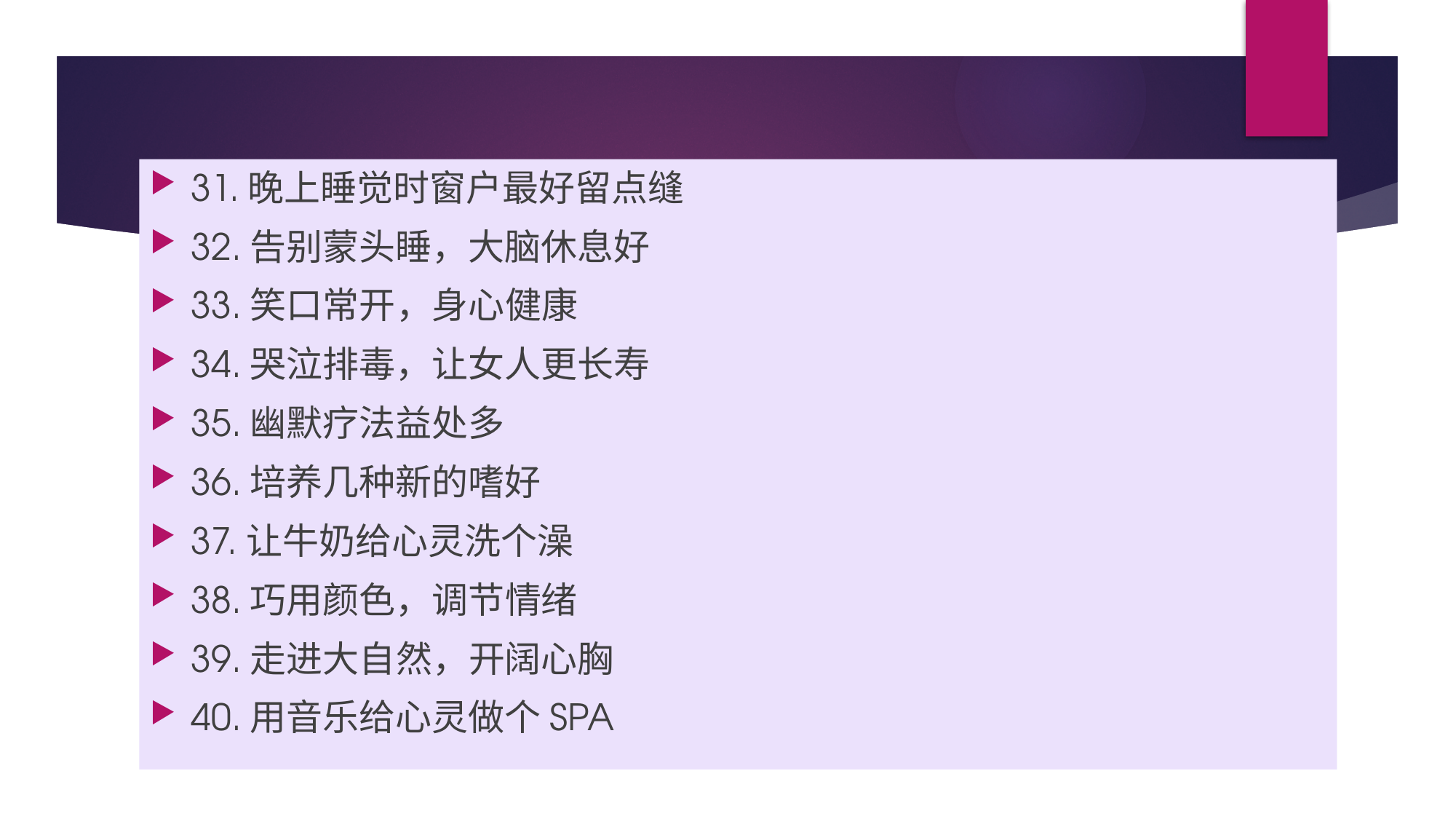

31.晚上睡觉时窗户最好留点缝
32.告别蒙头睡，大脑休息好
33.笑口常开，身心健康
34.哭泣排毒，让女人更长寿
35.幽默疗法益处多
36.培养几种新的嗜好
37.让牛奶给心灵洗个澡
38.巧用颜色，调节情绪
39.走进大自然，开阔心胸
40.用音乐给心灵做个SPA